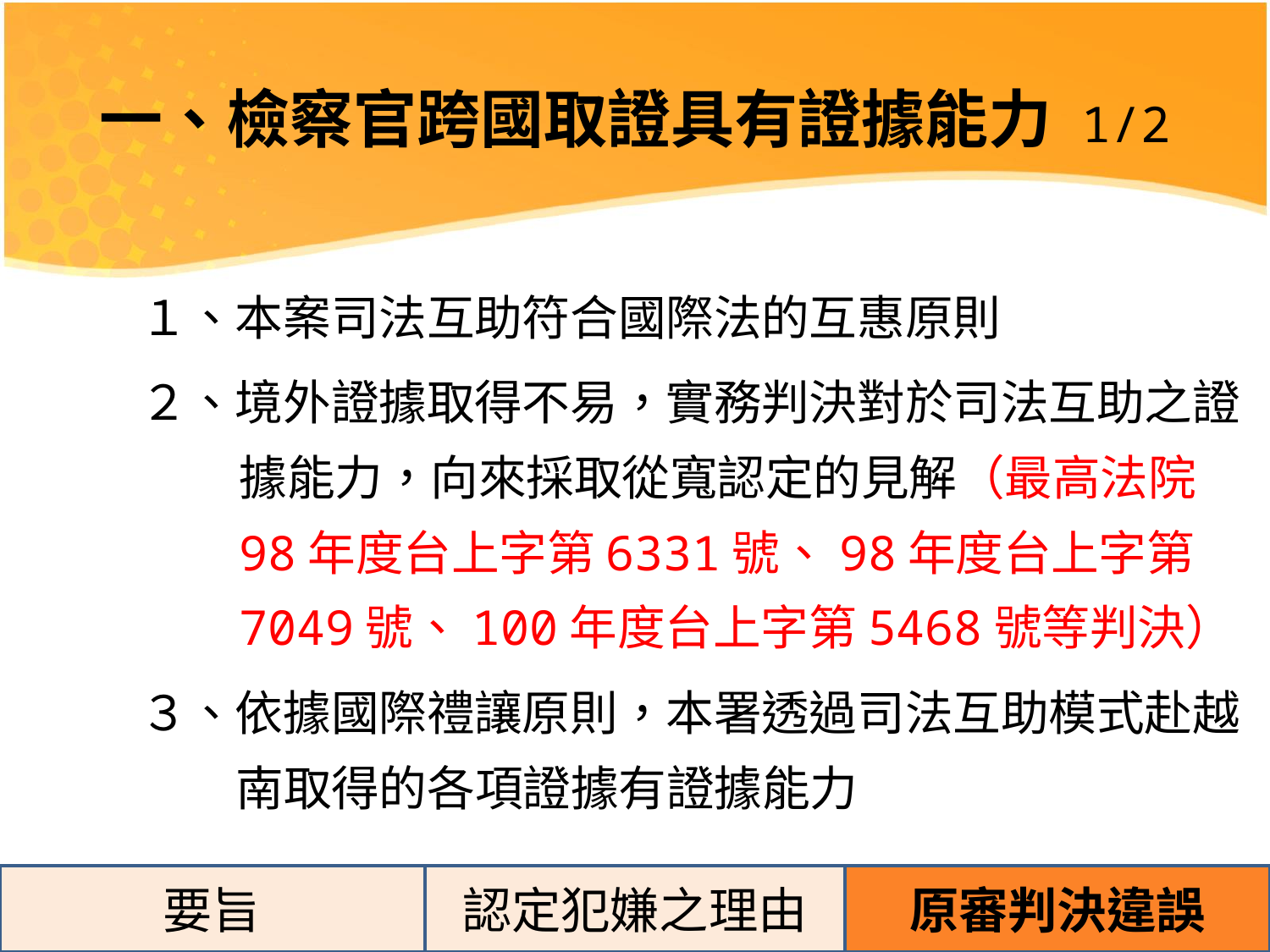

# 一、檢察官跨國取證具有證據能力 1/2

１、本案司法互助符合國際法的互惠原則
２、境外證據取得不易，實務判決對於司法互助之證據能力，向來採取從寬認定的見解（最高法院98年度台上字第6331號、98年度台上字第7049號、100年度台上字第5468號等判決）
３、依據國際禮讓原則，本署透過司法互助模式赴越南取得的各項證據有證據能力